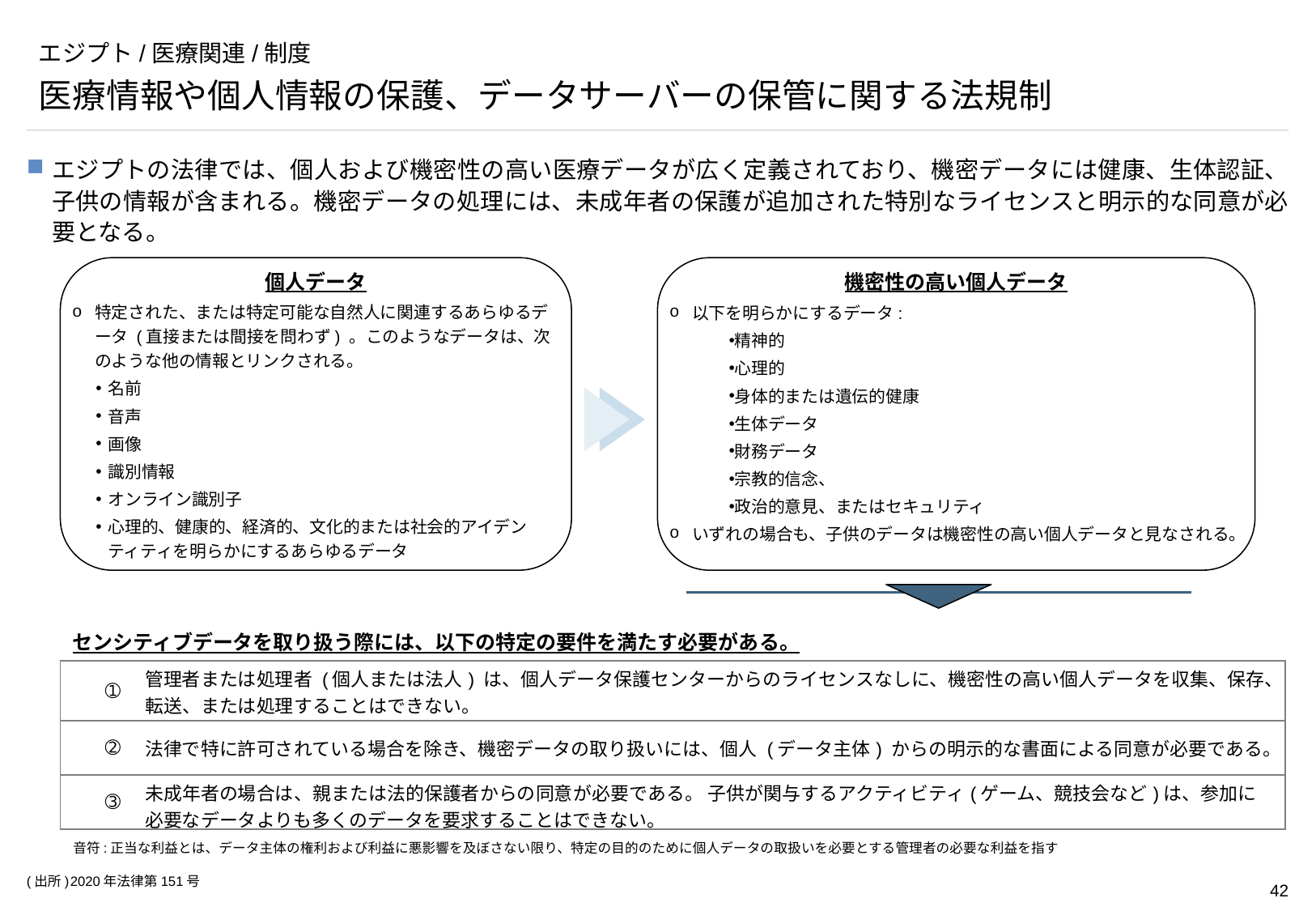

# エジプト/医療関連/制度
医療情報や個人情報の保護、データサーバーの保管に関する法規制

エジプトの法律では、個人および機密性の高い医療データが広く定義されており、機密データには健康、生体認証、子供の情報が含まれる。機密データの処理には、未成年者の保護が追加された特別なライセンスと明示的な同意が必要となる。

個人データ
特定された、または特定可能な自然人に関連するあらゆるデータ (直接または間接を問わず) 。このようなデータは、次のような他の情報とリンクされる。
名前
音声
画像
識別情報
オンライン識別子
心理的、健康的、経済的、文化的または社会的アイデンティティを明らかにするあらゆるデータ

機密性の高い個人データ
以下を明らかにするデータ:
精神的
心理的
身体的または遺伝的健康
生体データ
財務データ
宗教的信念、
政治的意見、またはセキュリティ
いずれの場合も、子供のデータは機密性の高い個人データと見なされる。

センシティブデータを取り扱う際には、以下の特定の要件を満たす必要がある。
| ➀ | 管理者または処理者 (個人または法人) は、個人データ保護センターからのライセンスなしに、機密性の高い個人データを収集、保存、転送、または処理することはできない。 |
| --- | --- |
| ➁ | 法律で特に許可されている場合を除き、機密データの取り扱いには、個人 (データ主体) からの明示的な書面による同意が必要である。 |
| ➂ | 未成年者の場合は、親または法的保護者からの同意が必要である。 子供が関与するアクティビティ(ゲーム、競技会など)は、参加に必要なデータよりも多くのデータを要求することはできない。 |
音符:正当な利益とは、データ主体の権利および利益に悪影響を及ぼさない限り、特定の目的のために個人データの取扱いを必要とする管理者の必要な利益を指す
(出所)	2020年法律第151号